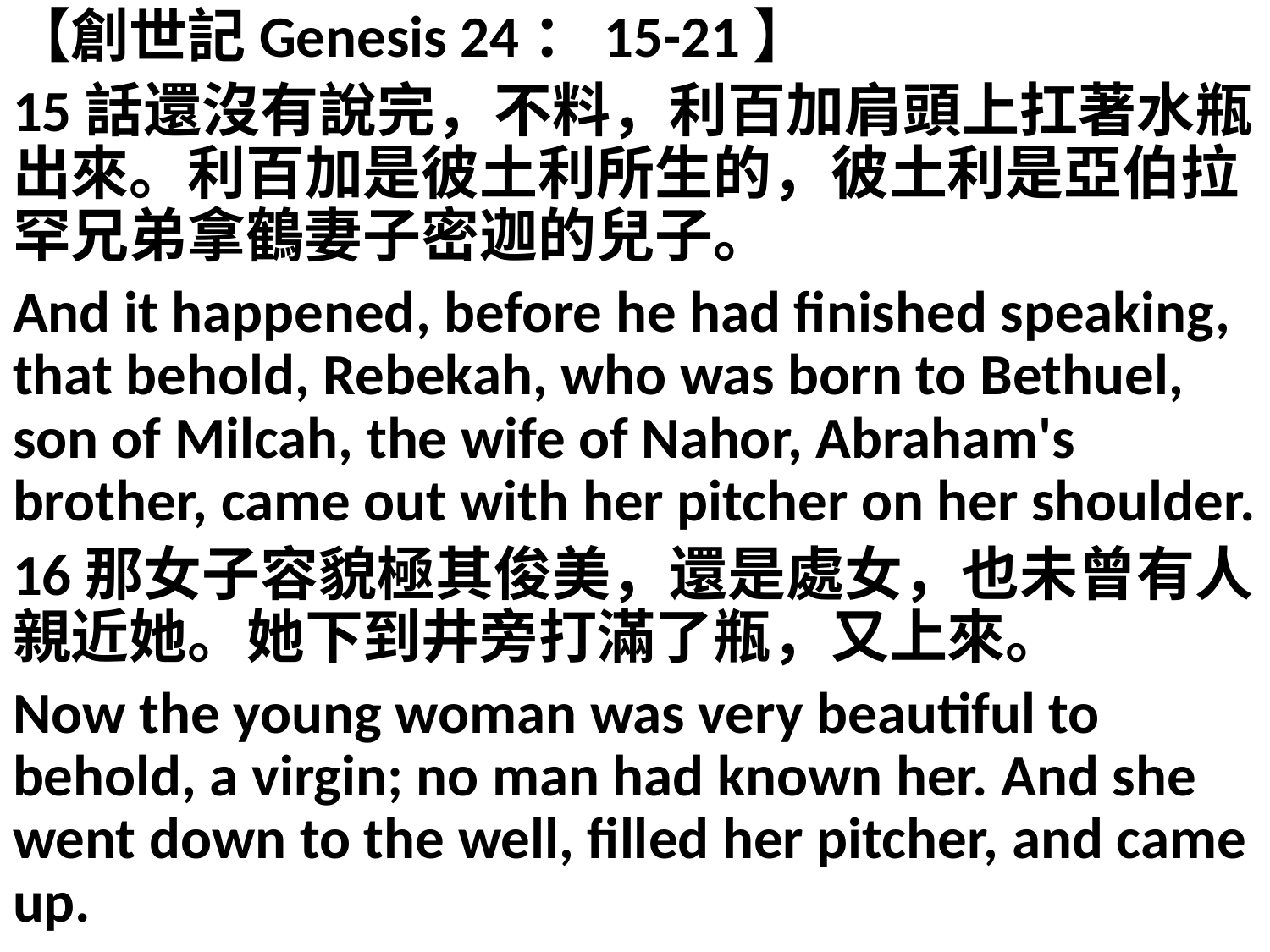

【創世記Genesis 24：15-21】
15話還沒有說完，不料，利百加肩頭上扛著水瓶出來。利百加是彼土利所生的，彼土利是亞伯拉罕兄弟拿鶴妻子密迦的兒子。
And it happened, before he had finished speaking, that behold, Rebekah, who was born to Bethuel, son of Milcah, the wife of Nahor, Abraham's brother, came out with her pitcher on her shoulder.
16那女子容貌極其俊美，還是處女，也未曾有人親近她。她下到井旁打滿了瓶，又上來。
Now the young woman was very beautiful to behold, a virgin; no man had known her. And she went down to the well, filled her pitcher, and came up.